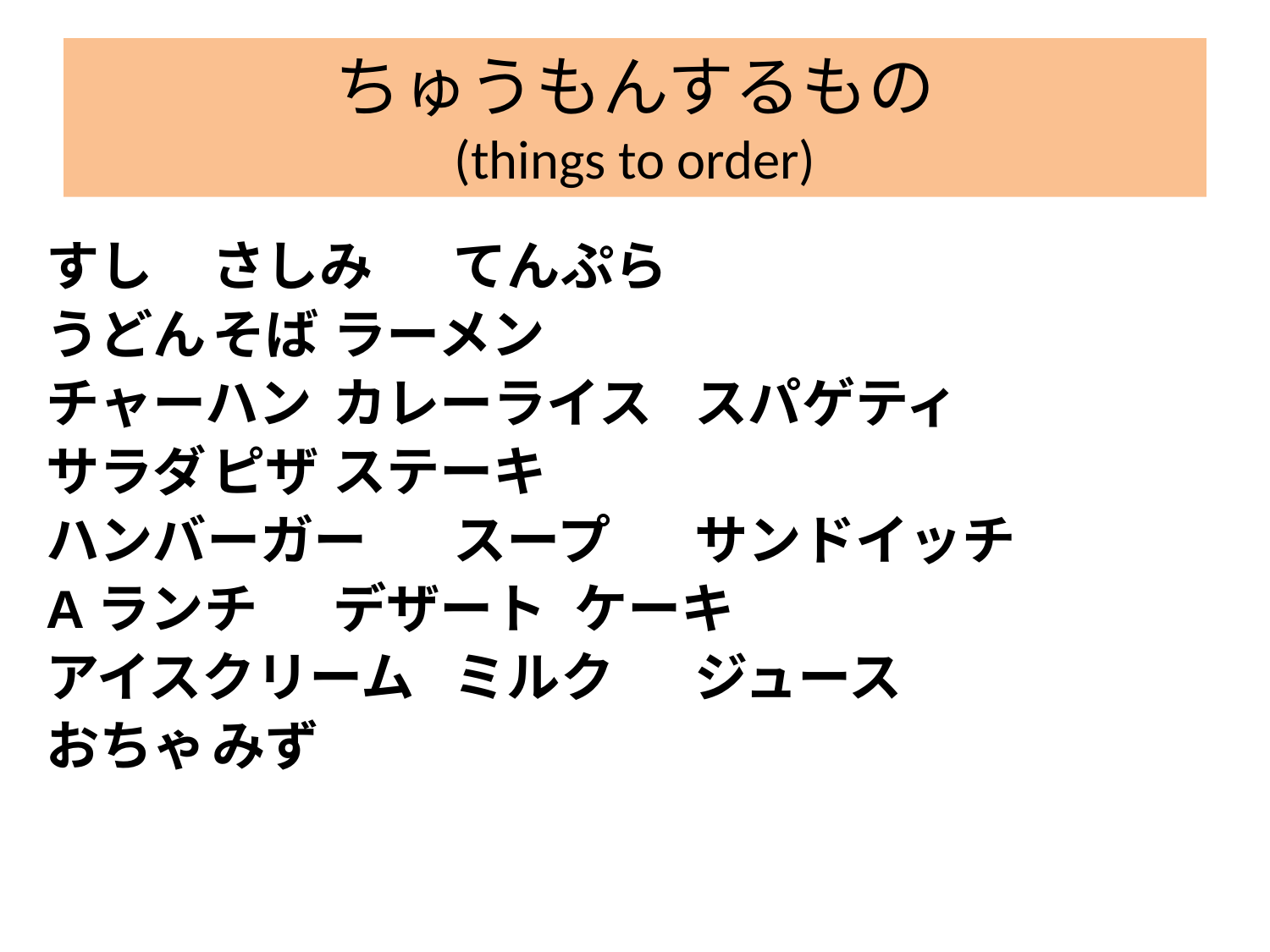

# ちゅうもんするもの (things to order)
すし			さしみ			てんぷら
うどん			そば			ラーメン
チャーハン		カレーライス		スパゲティ
サラダ		ピザ			ステーキ
ハンバーガー	スープ		サンドイッチ
Aランチ		デザート		ケーキ
アイスクリーム	ミルク			ジュース
おちゃ			みず